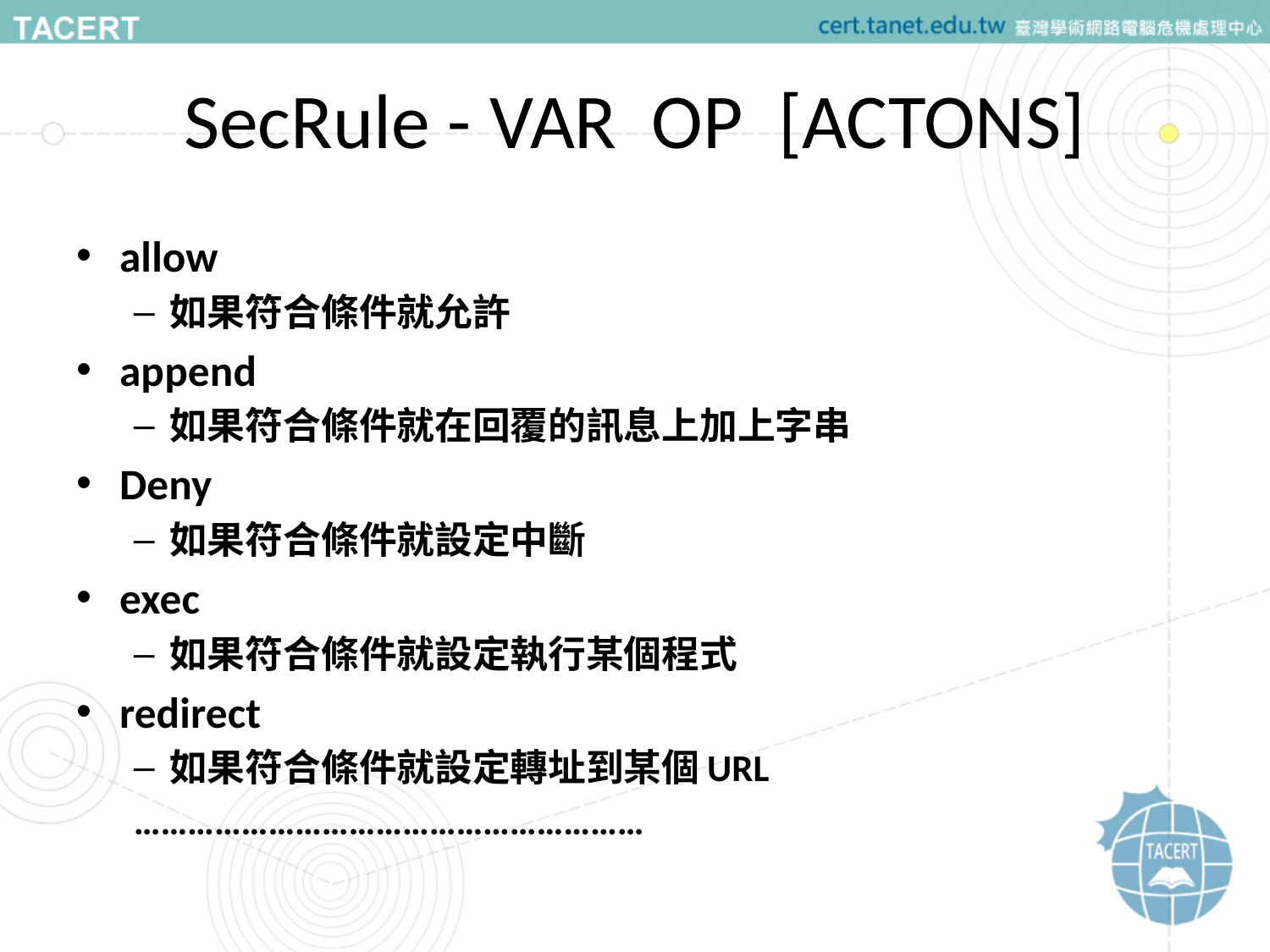

# SecRule - VAR  OP  [ACTONS]
allow
如果符合條件就允許
append
如果符合條件就在回覆的訊息上加上字串
Deny
如果符合條件就設定中斷
exec
如果符合條件就設定執行某個程式
redirect
如果符合條件就設定轉址到某個URL
…………………………………………………